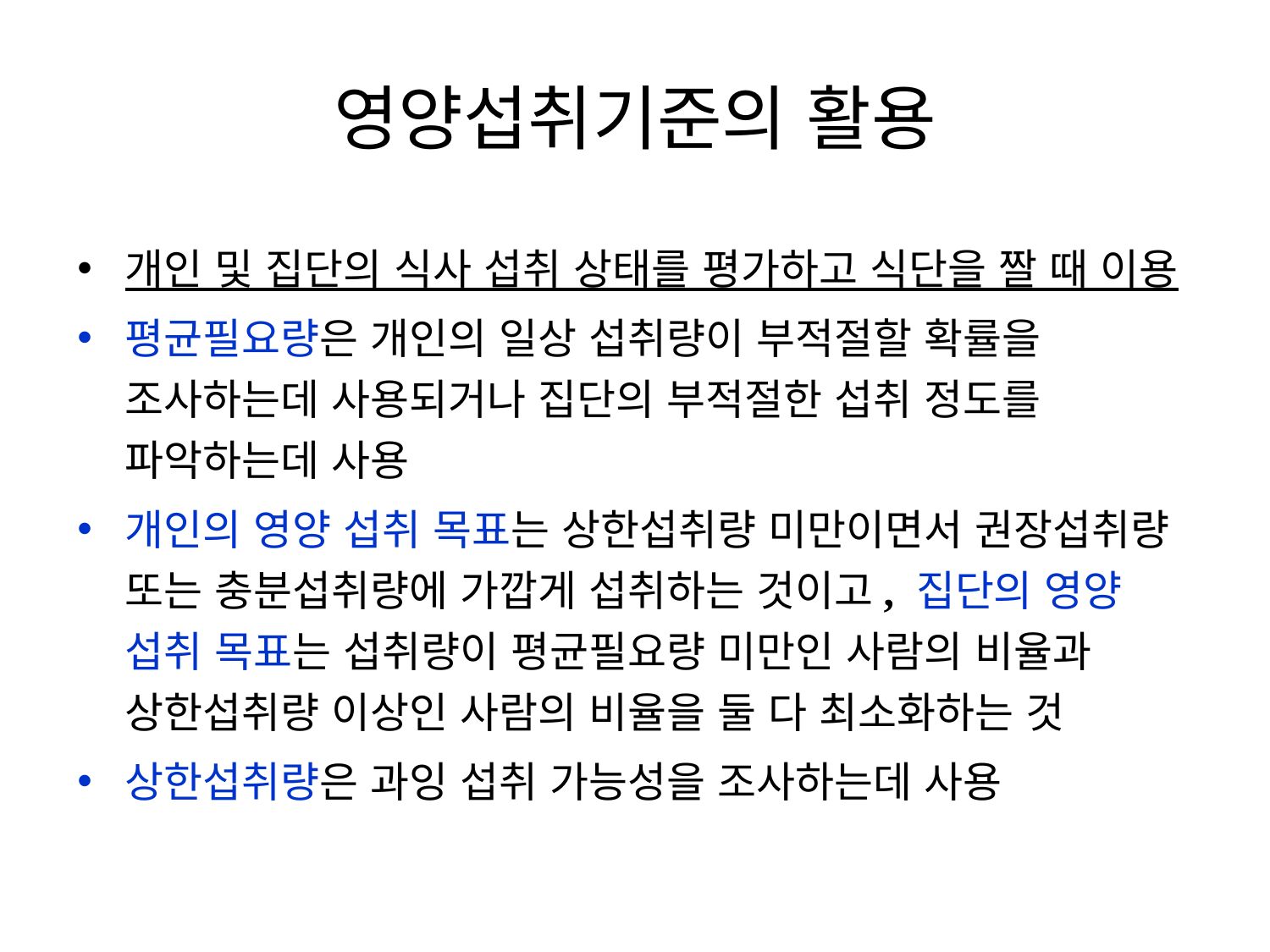

영양섭취기준의 활용
개인 및 집단의 식사 섭취 상태를 평가하고 식단을 짤 때 이용
평균필요량은 개인의 일상 섭취량이 부적절할 확률을 조사하는데 사용되거나 집단의 부적절한 섭취 정도를 파악하는데 사용
개인의 영양 섭취 목표는 상한섭취량 미만이면서 권장섭취량 또는 충분섭취량에 가깝게 섭취하는 것이고, 집단의 영양 섭취 목표는 섭취량이 평균필요량 미만인 사람의 비율과 상한섭취량 이상인 사람의 비율을 둘 다 최소화하는 것
상한섭취량은 과잉 섭취 가능성을 조사하는데 사용